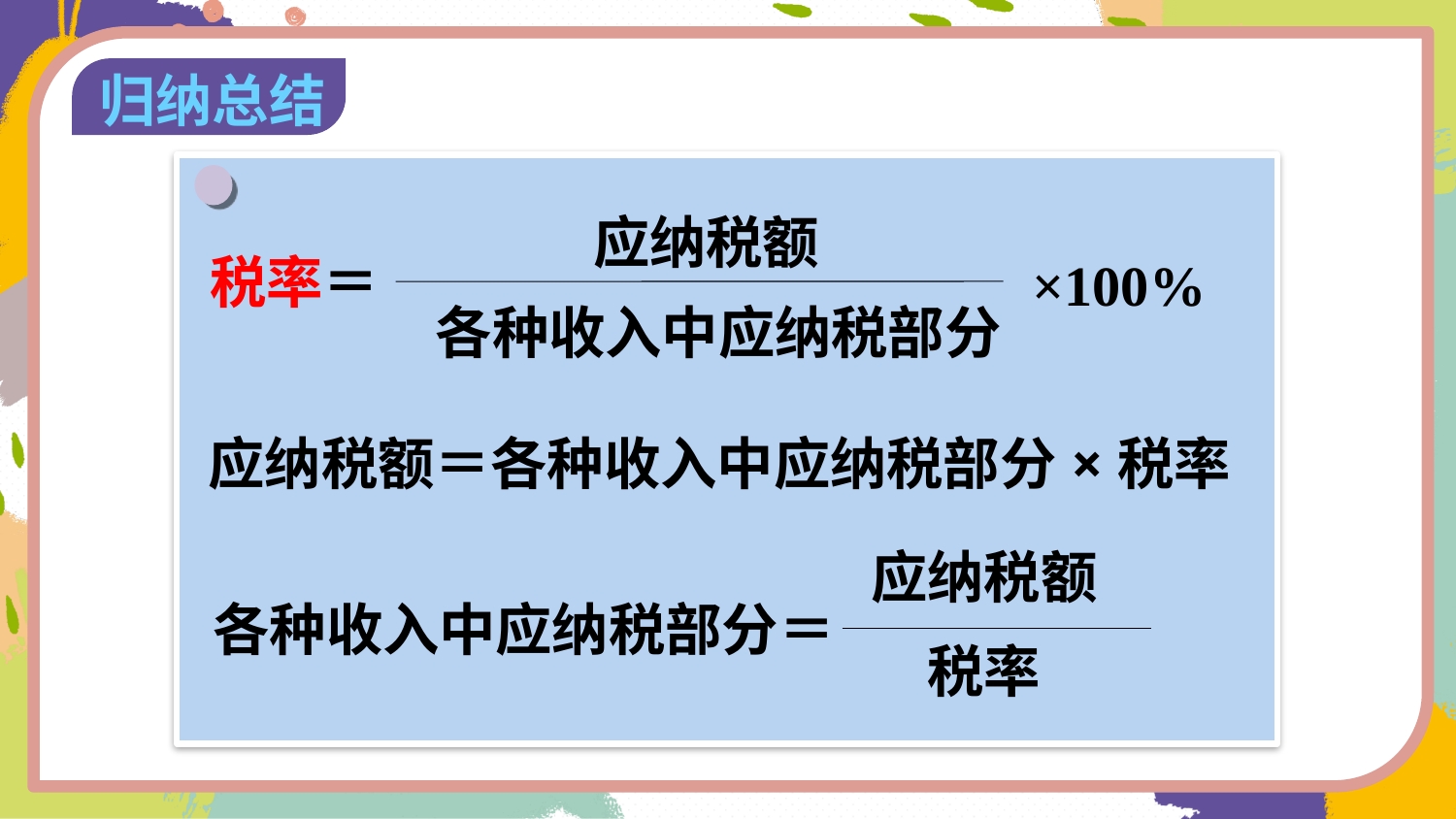

归纳总结

应纳税额
税率＝
各种收入中应纳税部分
×100%
应纳税额＝各种收入中应纳税部分×税率
应纳税额
各种收入中应纳税部分＝
税率